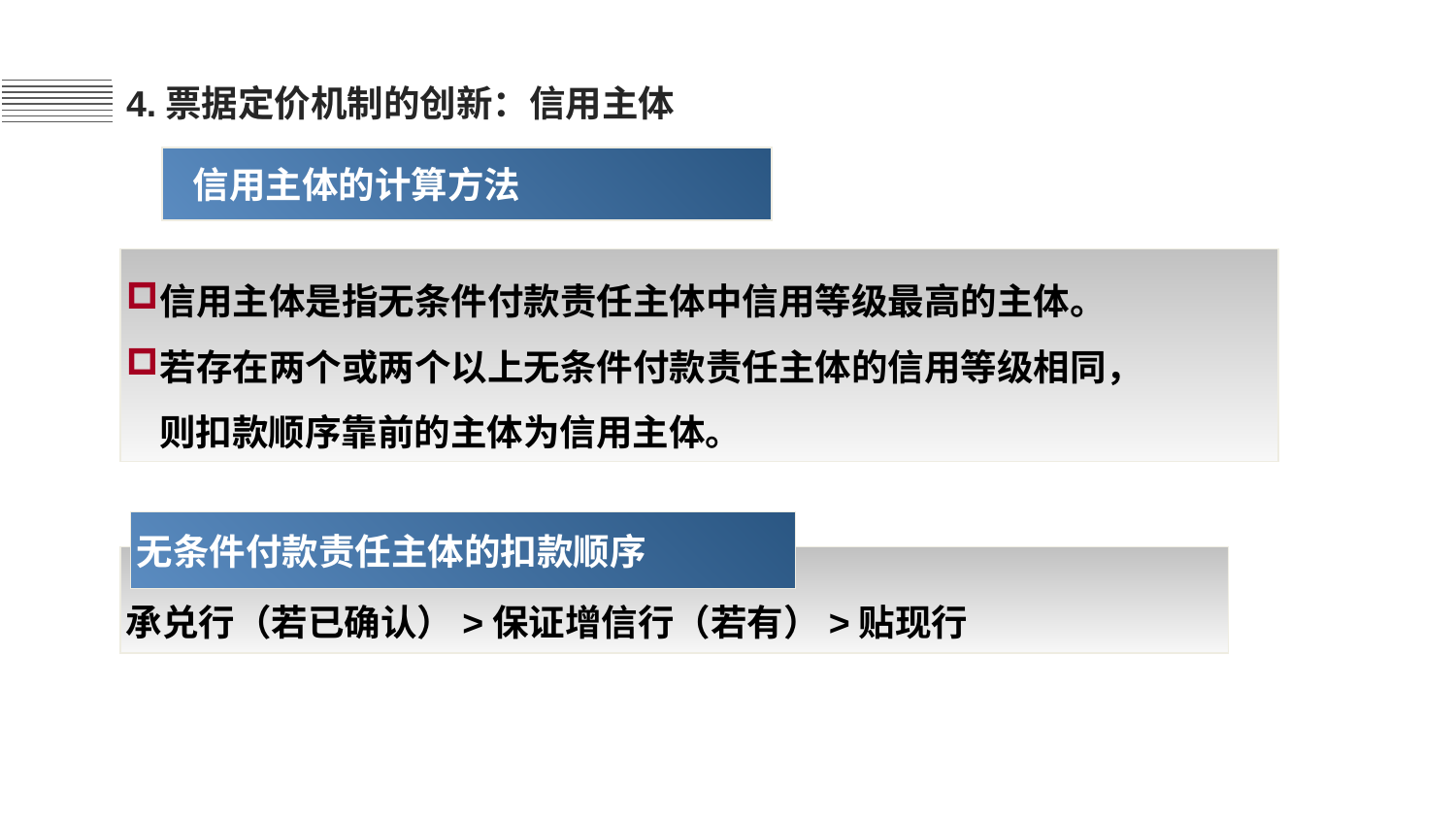

4.票据定价机制的创新：信用主体
  信用主体的计算方法
信用主体是指无条件付款责任主体中信用等级最高的主体。
若存在两个或两个以上无条件付款责任主体的信用等级相同，
   则扣款顺序靠前的主体为信用主体。
无条件付款责任主体的扣款顺序

承兑行（若已确认）>保证增信行（若有）>贴现行